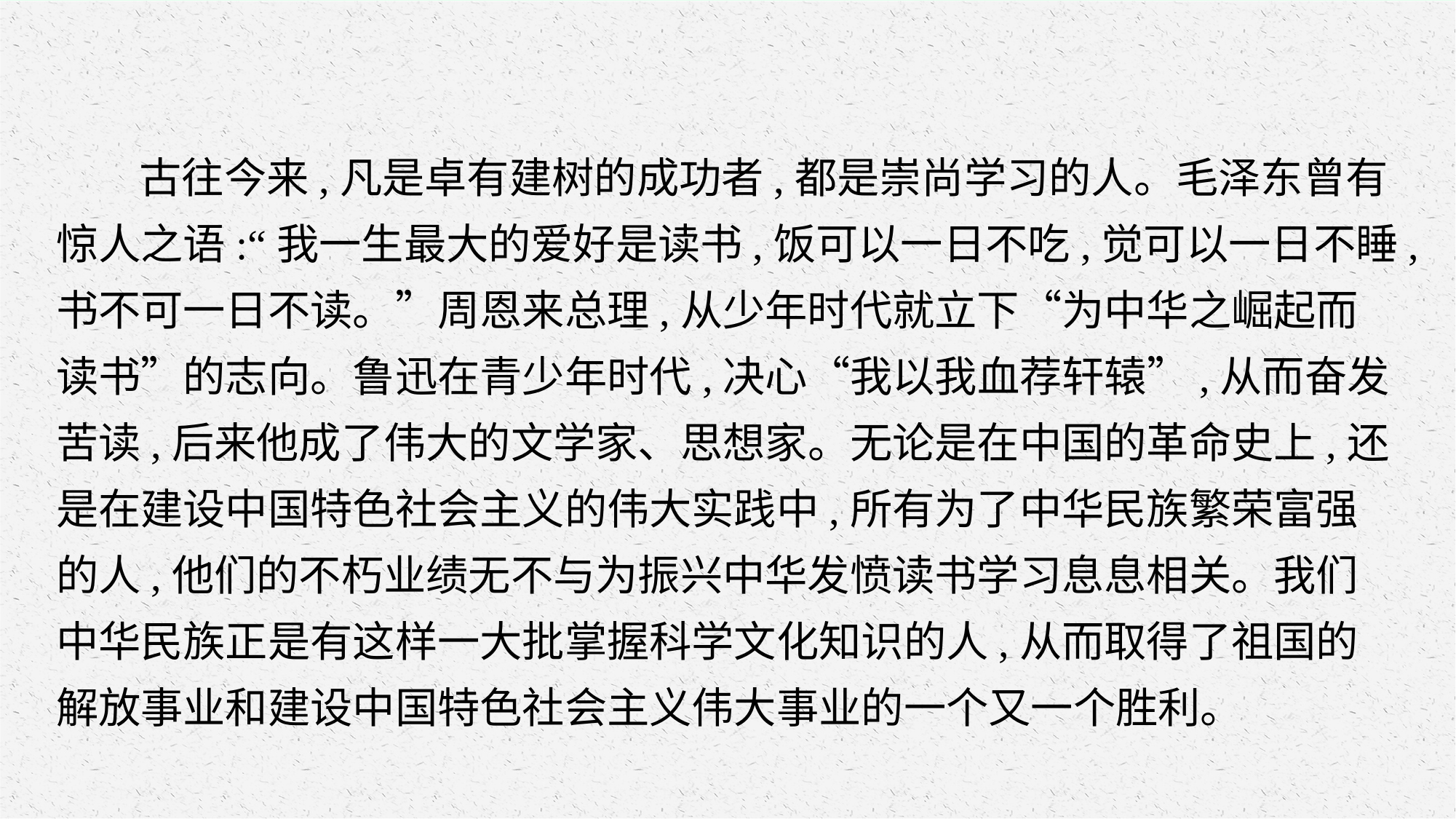

古往今来,凡是卓有建树的成功者,都是崇尚学习的人。毛泽东曾有惊人之语:“我一生最大的爱好是读书,饭可以一日不吃,觉可以一日不睡,书不可一日不读。”周恩来总理,从少年时代就立下“为中华之崛起而读书”的志向。鲁迅在青少年时代,决心“我以我血荐轩辕”,从而奋发苦读,后来他成了伟大的文学家、思想家。无论是在中国的革命史上,还是在建设中国特色社会主义的伟大实践中,所有为了中华民族繁荣富强的人,他们的不朽业绩无不与为振兴中华发愤读书学习息息相关。我们中华民族正是有这样一大批掌握科学文化知识的人,从而取得了祖国的解放事业和建设中国特色社会主义伟大事业的一个又一个胜利。